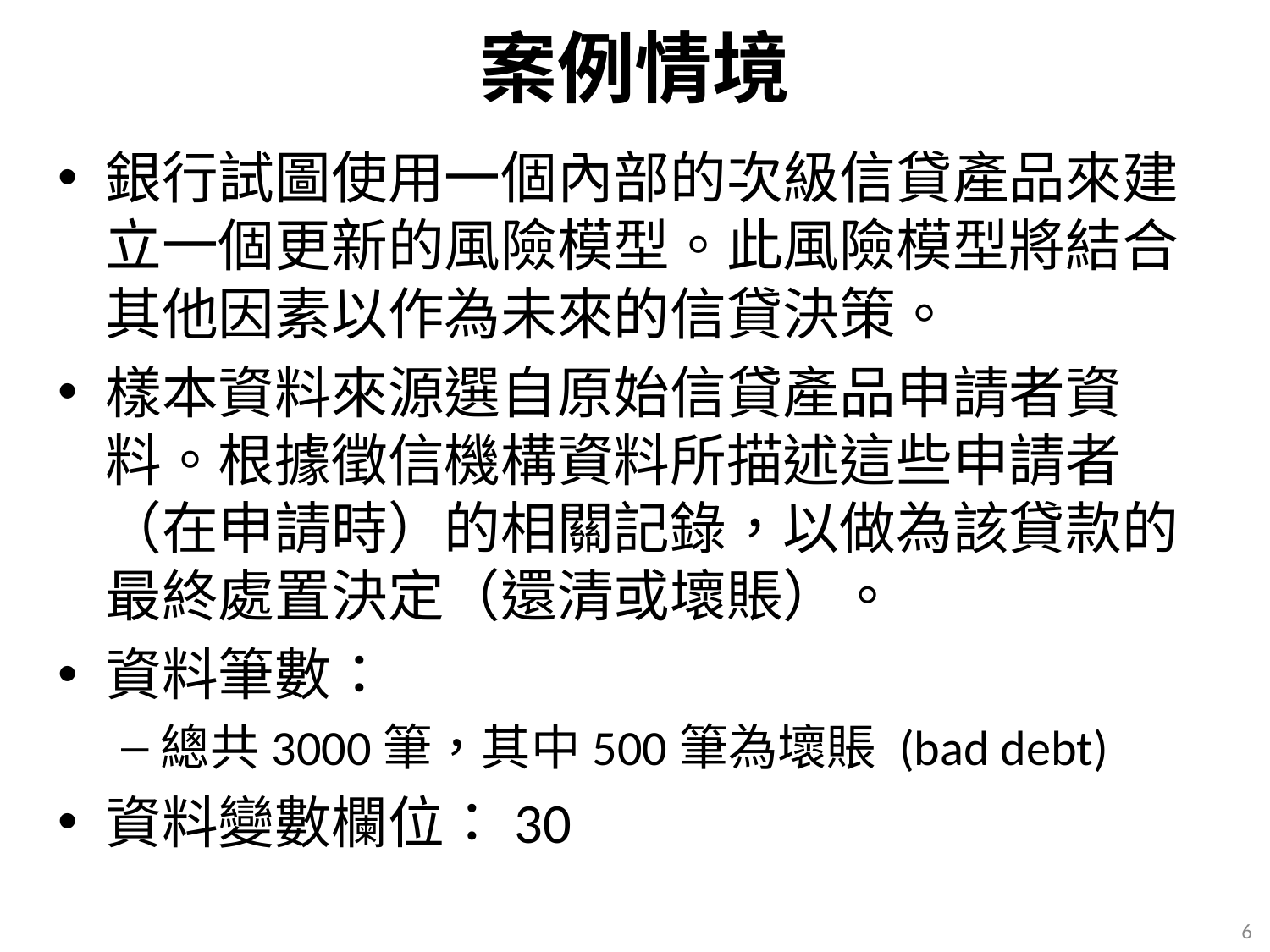

# 案例情境
銀行試圖使用一個內部的次級信貸產品來建立一個更新的風險模型。此風險模型將結合其他因素以作為未來的信貸決策。
樣本資料來源選自原始信貸產品申請者資料。根據徵信機構資料所描述這些申請者（在申請時）的相關記錄，以做為該貸款的最終處置決定（還清或壞賬）。
資料筆數：
總共3000筆，其中500筆為壞賬 (bad debt)
資料變數欄位：30
6